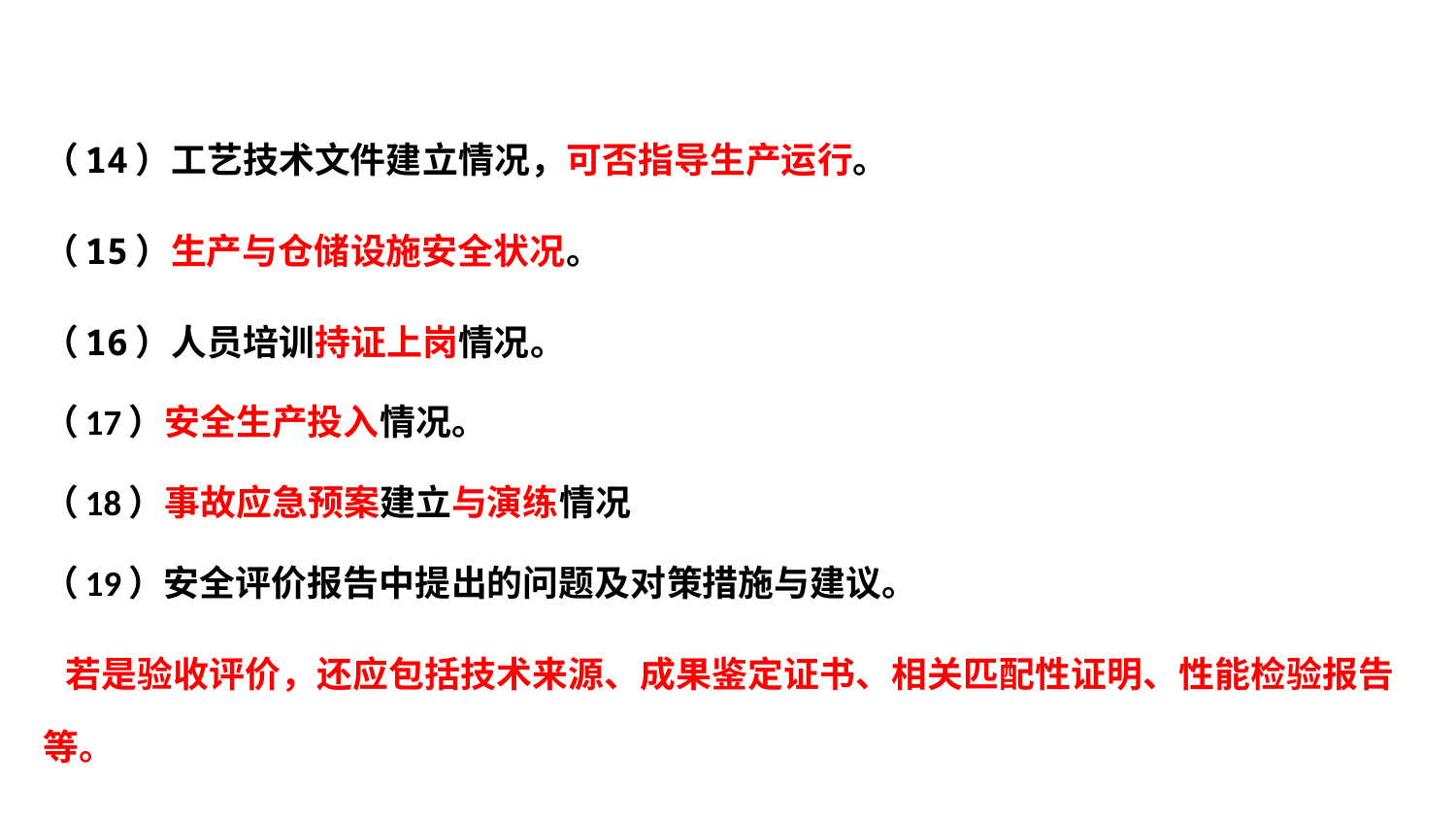

（14）工艺技术文件建立情况，可否指导生产运行。
（15）生产与仓储设施安全状况。
（16）人员培训持证上岗情况。
（17）安全生产投入情况。
（18）事故应急预案建立与演练情况
（19）安全评价报告中提出的问题及对策措施与建议。
  若是验收评价，还应包括技术来源、成果鉴定证书、相关匹配性证明、性能检验报告等。